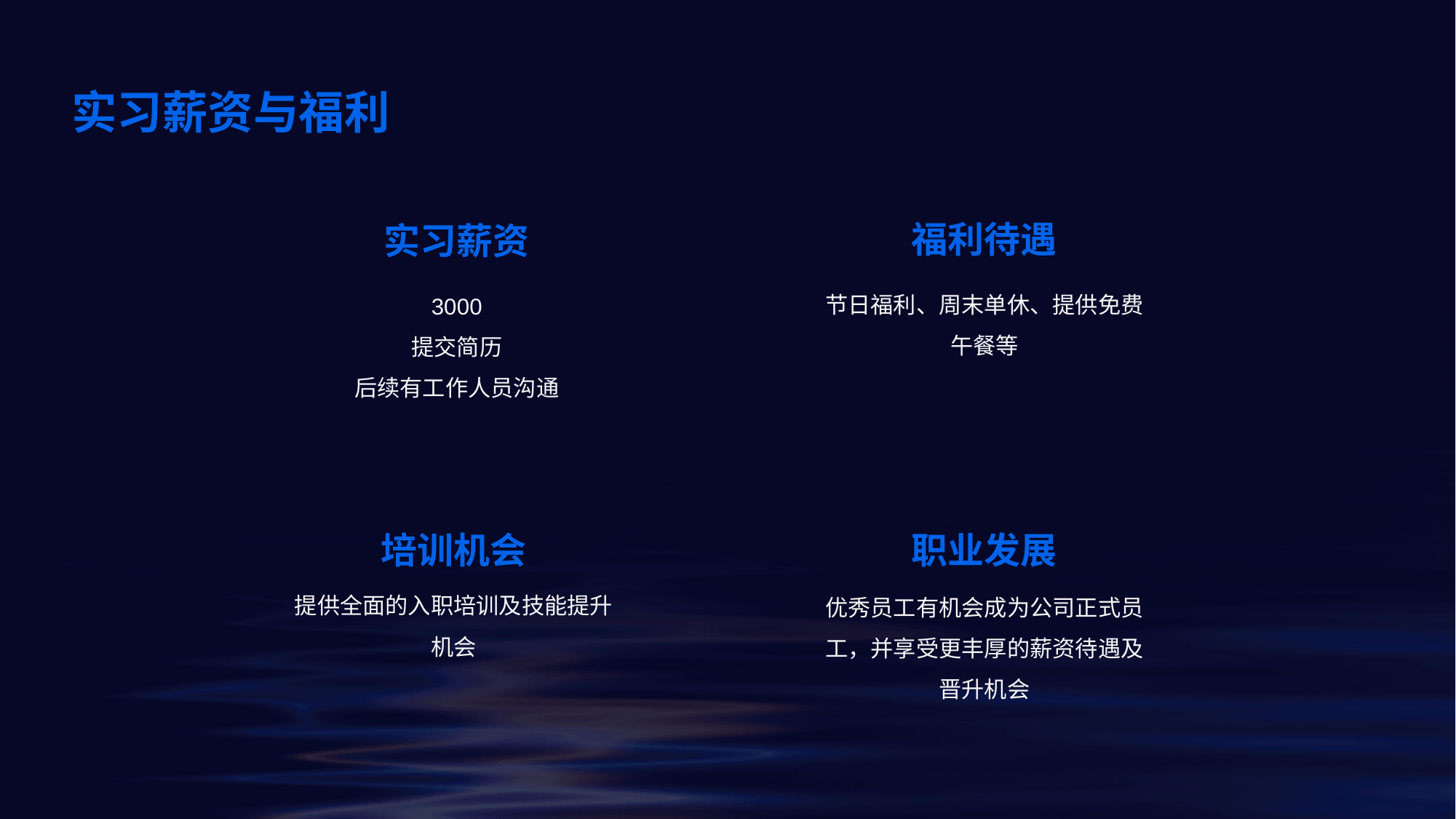

实习薪资与福利
福利待遇
实习薪资
节日福利、周末单休、提供免费午餐等
3000
提交简历
后续有工作人员沟通

培训机会
职业发展
提供全面的入职培训及技能提升机会
优秀员工有机会成为公司正式员工，并享受更丰厚的薪资待遇及晋升机会